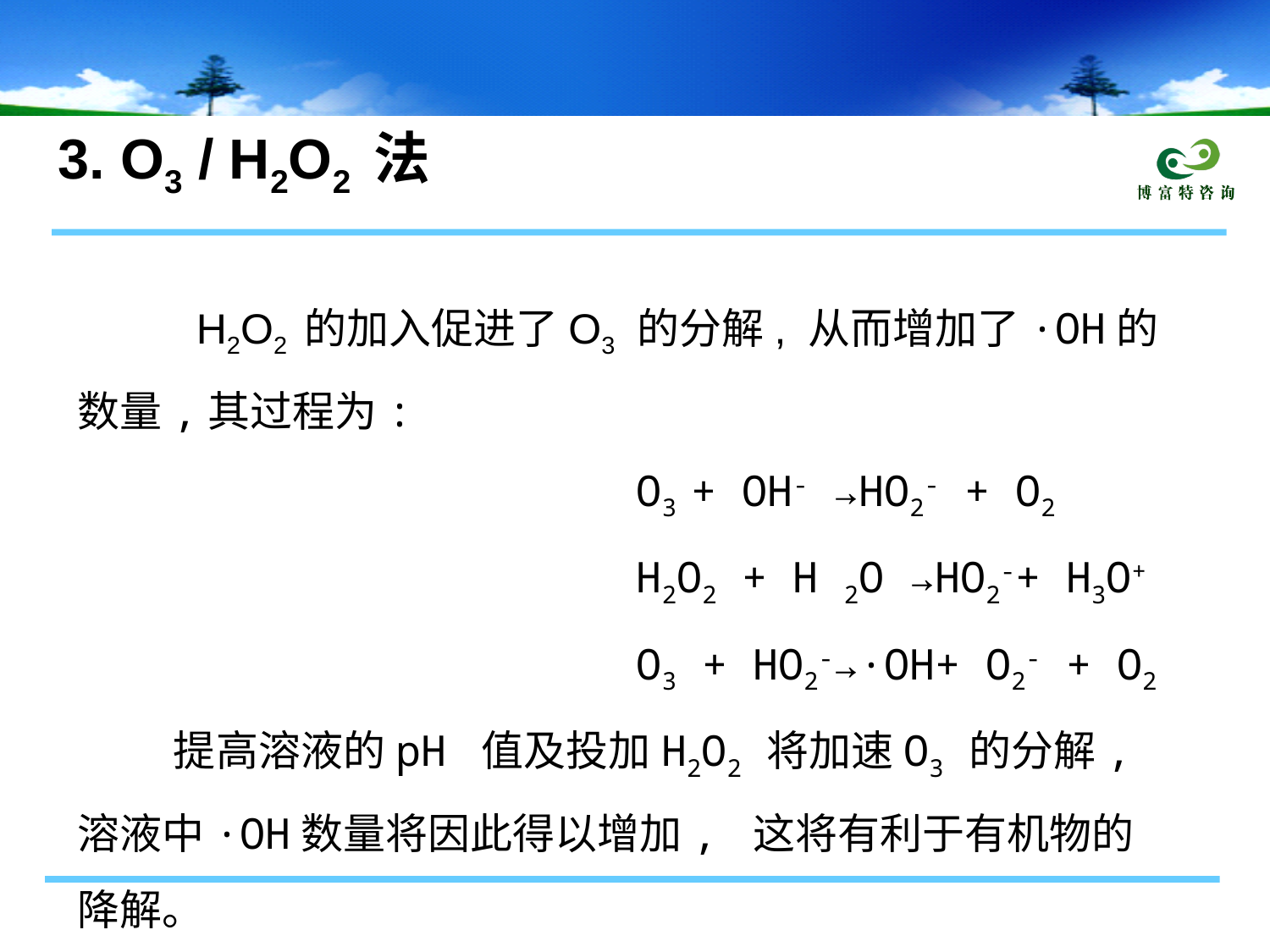

3. O3 / H2O2 法
          H2O2 的加入促进了O3 的分解, 从而增加了·OH的数量,其过程为:
                      O3 + OH- →HO2- + O2
                      H2O2 + H 2O →HO2-+ H3O+
                      O3 + HO2-→·OH+ O2- + O2
         提高溶液的pH 值及投加H2O2 将加速O3 的分解, 溶液中·OH数量将因此得以增加, 这将有利于有机物的降解。